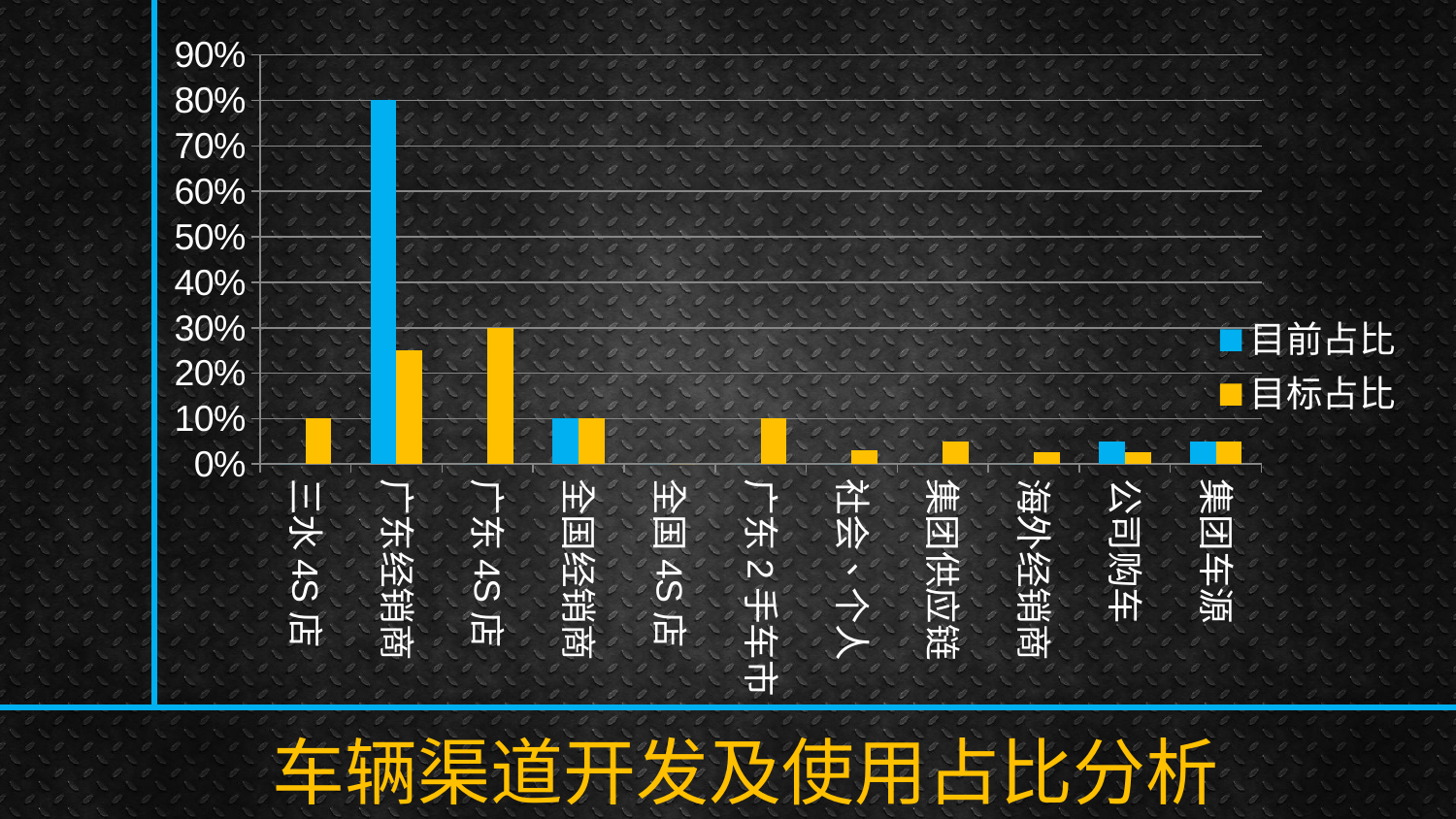

### Chart

| Category | 目前占比 | 目标占比 |
|---|---|---|
| 三水4S店 | 0.0 | 0.1 |
| 广东经销商 | 0.8 | 0.25 |
| 广东4S店 | 0.0 | 0.30000000000000004 |
| 全国经销商 | 0.1 | 0.1 |
| 全国4S店 | 0.0 | 0.0 |
| 广东2手车市 | 0.0 | 0.1 |
| 社会、个人 | 0.0 | 0.030000000000000002 |
| 集团供应链 | 0.0 | 0.05 |
| 海外经销商 | 0.0 | 0.025 |
| 公司购车 | 0.05 | 0.025 |
| 集团车源 | 0.05 | 0.05 |
车辆渠道开发及使用占比分析